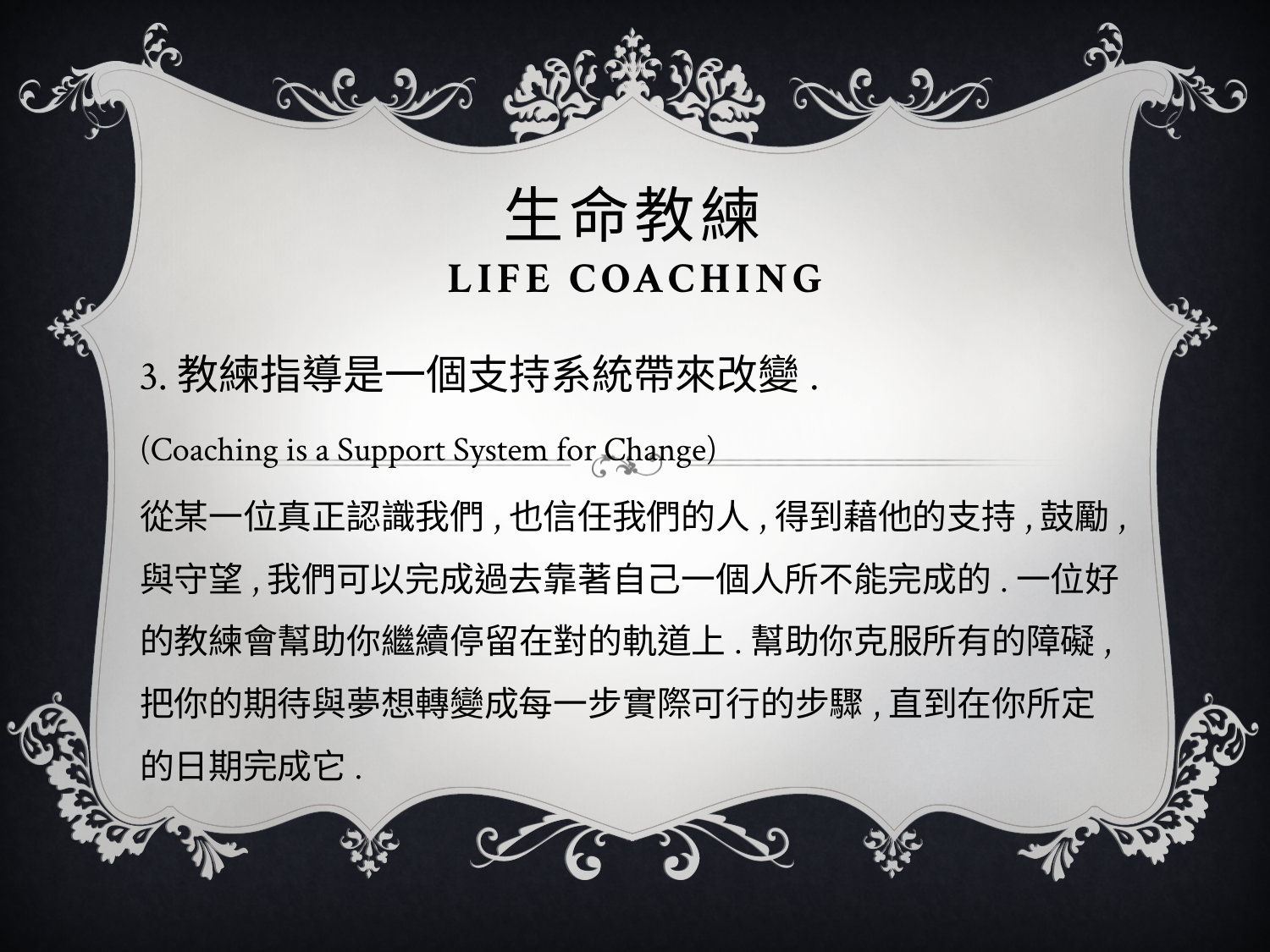

# 生命教練 Life coaching
3.教練指導是一個支持系統帶來改變.
(Coaching is a Support System for Change)
從某一位真正認識我們,也信任我們的人,得到藉他的支持,鼓勵,與守望,我們可以完成過去靠著自己一個人所不能完成的.一位好的教練會幫助你繼續停留在對的軌道上.幫助你克服所有的障礙,把你的期待與夢想轉變成每一步實際可行的步驟,直到在你所定的日期完成它.